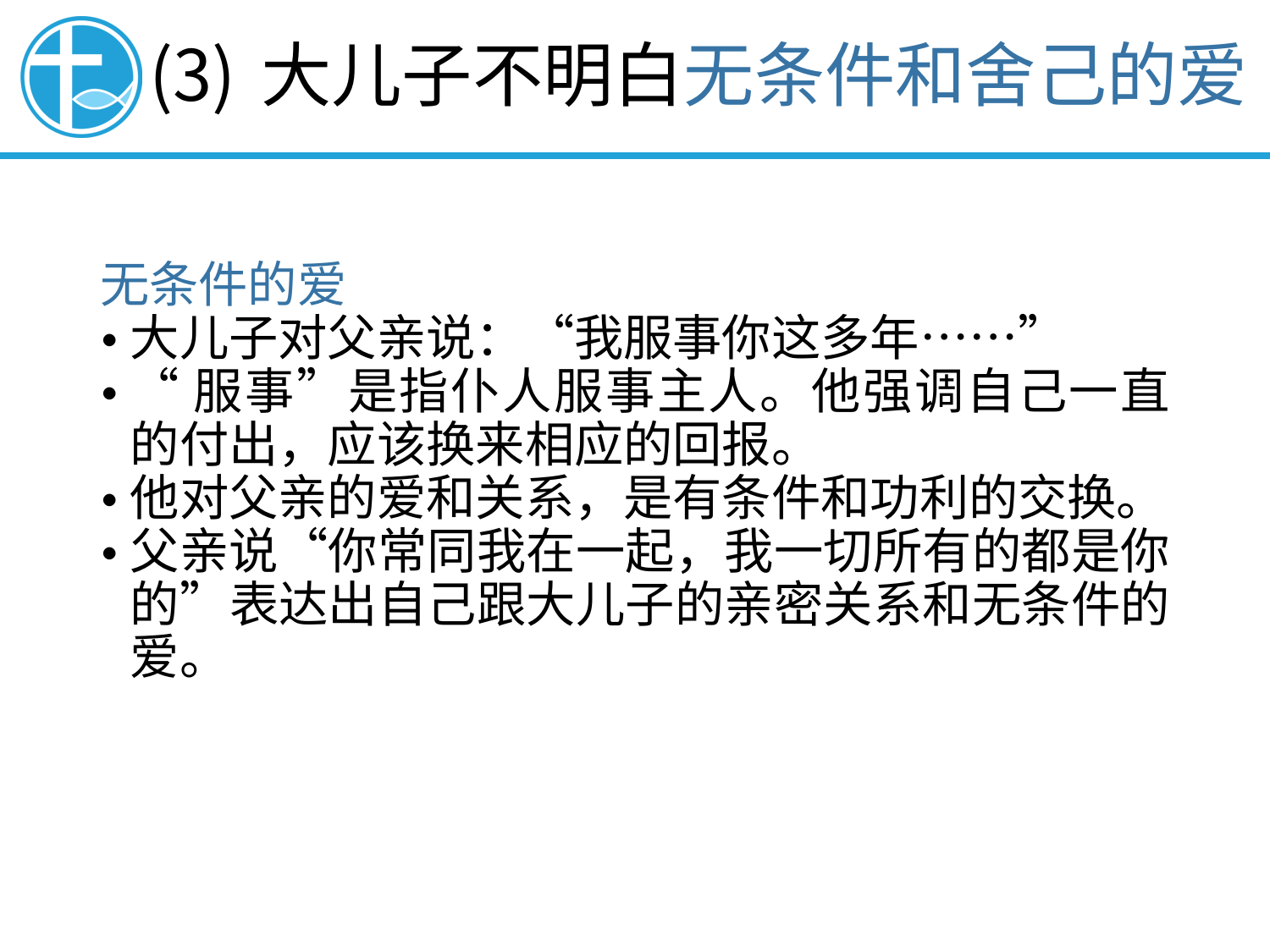

# 大儿子不明白无条件和舍己的爱
无条件的爱
大儿子对父亲说：“我服事你这多年……”
“服事”是指仆人服事主人。他强调自己一直的付出，应该换来相应的回报。
他对父亲的爱和关系，是有条件和功利的交换。
父亲说“你常同我在一起，我一切所有的都是你的”表达出自己跟大儿子的亲密关系和无条件的爱。